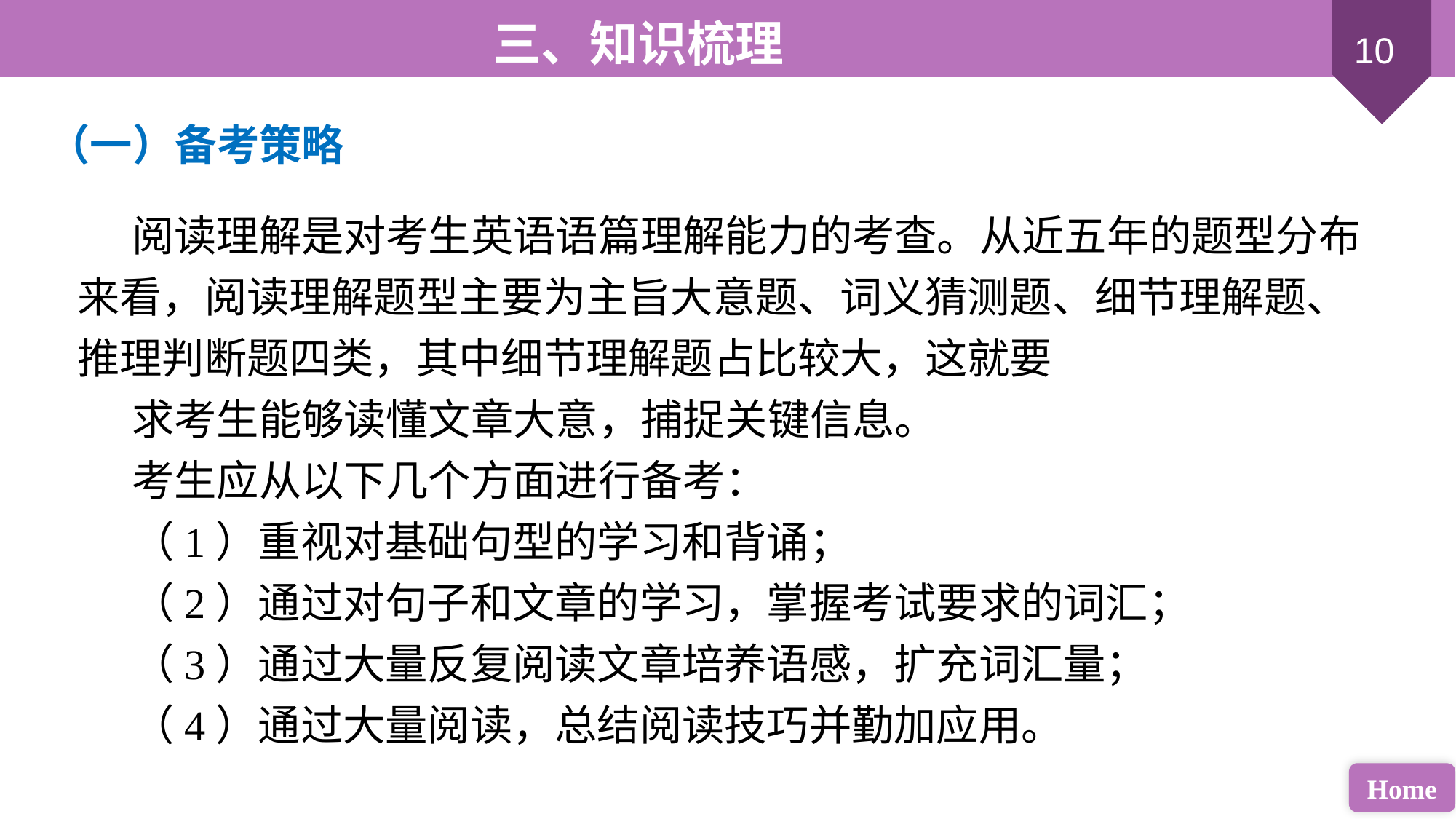

（一）备考策略
阅读理解是对考生英语语篇理解能力的考查。从近五年的题型分布来看，阅读理解题型主要为主旨大意题、词义猜测题、细节理解题、推理判断题四类，其中细节理解题占比较大，这就要
求考生能够读懂文章大意，捕捉关键信息。
考生应从以下几个方面进行备考：
（1）重视对基础句型的学习和背诵；
（2）通过对句子和文章的学习，掌握考试要求的词汇；
（3）通过大量反复阅读文章培养语感，扩充词汇量；
（4）通过大量阅读，总结阅读技巧并勤加应用。